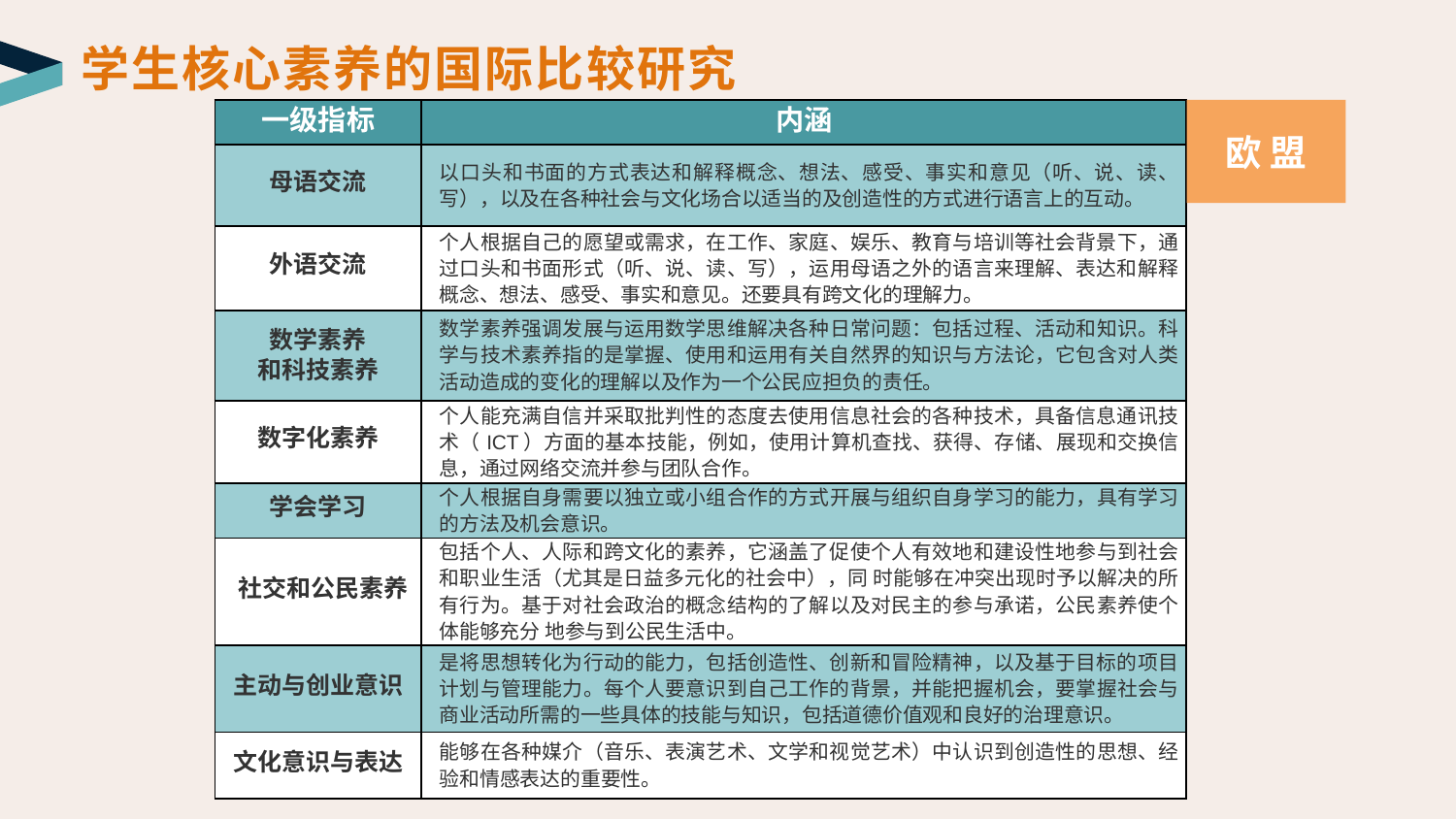

学生核心素养的国际比较研究

欧 盟
| 一级指标 | 内涵 |
| --- | --- |
| 母语交流 | 以口头和书面的方式表达和解释概念、想法、感受、事实和意见（听、说、读、写），以及在各种社会与文化场合以适当的及创造性的方式进行语言上的互动。 |
| 外语交流 | 个人根据自己的愿望或需求，在工作、家庭、娱乐、教育与培训等社会背景下，通过口头和书面形式（听、说、读、写），运用母语之外的语言来理解、表达和解释概念、想法、感受、事实和意见。还要具有跨文化的理解力。 |
| 数学素养 和科技素养 | 数学素养强调发展与运用数学思维解决各种日常问题：包括过程、活动和知识。科学与技术素养指的是掌握、使用和运用有关自然界的知识与方法论，它包含对人类活动造成的变化的理解以及作为一个公民应担负的责任。 |
| 数字化素养 | 个人能充满自信并采取批判性的态度去使用信息社会的各种技术，具备信息通讯技术（ICT）方面的基本技能，例如，使用计算机查找、获得、存储、展现和交换信息，通过网络交流并参与团队合作。 |
| 学会学习 | 个人根据自身需要以独立或小组合作的方式开展与组织自身学习的能力，具有学习的方法及机会意识。 |
| 社交和公民素养 | 包括个人、人际和跨文化的素养，它涵盖了促使个人有效地和建设性地参与到社会和职业生活（尤其是日益多元化的社会中），同 时能够在冲突出现时予以解决的所有行为。基于对社会政治的概念结构的了解以及对民主的参与承诺，公民素养使个体能够充分 地参与到公民生活中。 |
| 主动与创业意识 | 是将思想转化为行动的能力，包括创造性、创新和冒险精神，以及基于目标的项目计划与管理能力。每个人要意识到自己工作的背景，并能把握机会，要掌握社会与商业活动所需的一些具体的技能与知识，包括道德价值观和良好的治理意识。 |
| 文化意识与表达 | 能够在各种媒介（音乐、表演艺术、文学和视觉艺术）中认识到创造性的思想、经验和情感表达的重要性。 |